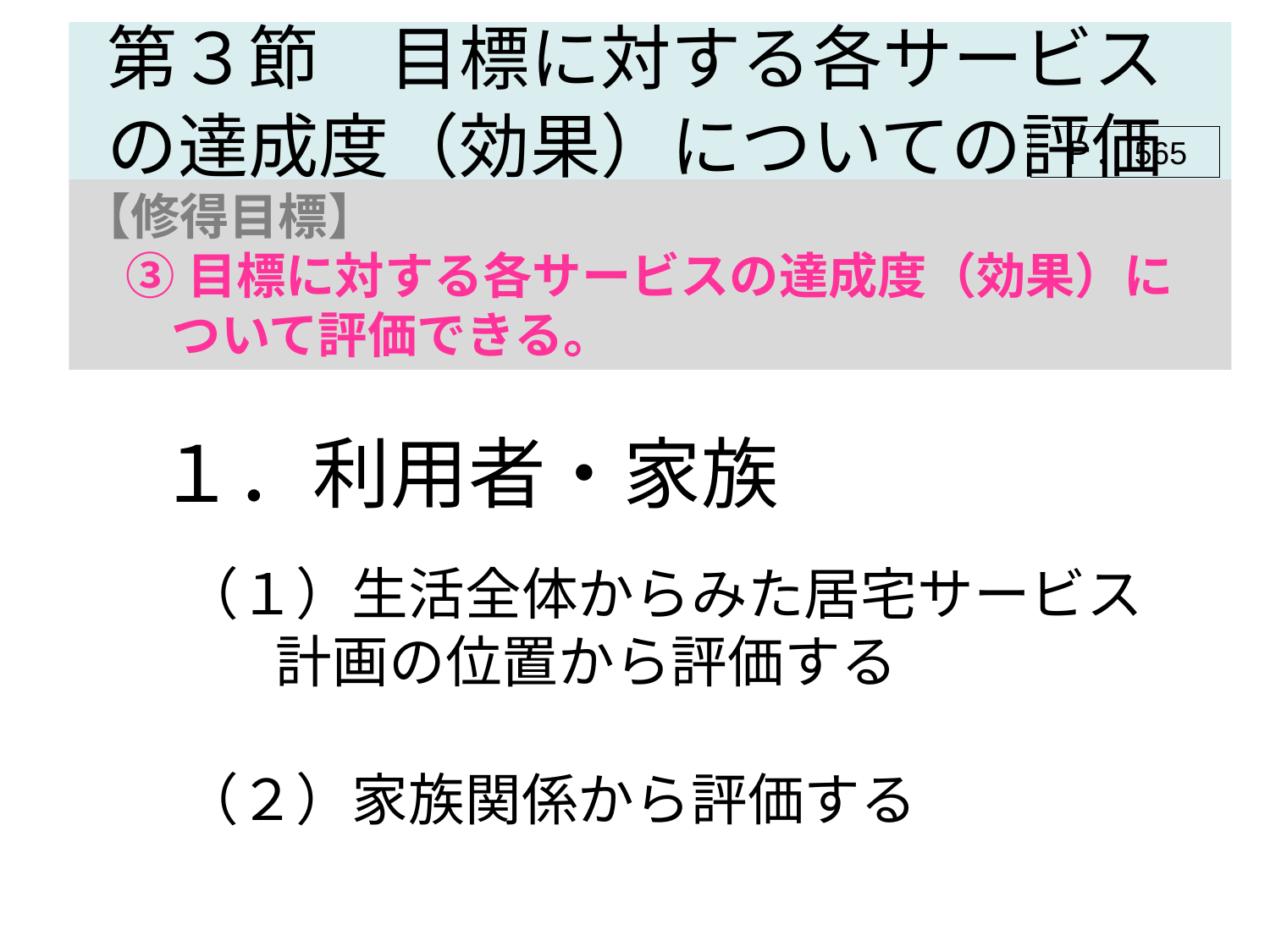

第３節　目標に対する各サービスの達成度（効果）についての評価
Ｐ．565
【修得目標】
    ③目標に対する各サービスの達成度（効果）に
       ついて評価できる。
# １．利用者・家族
（１）生活全体からみた居宅サービス計画の位置から評価する
（２）家族関係から評価する